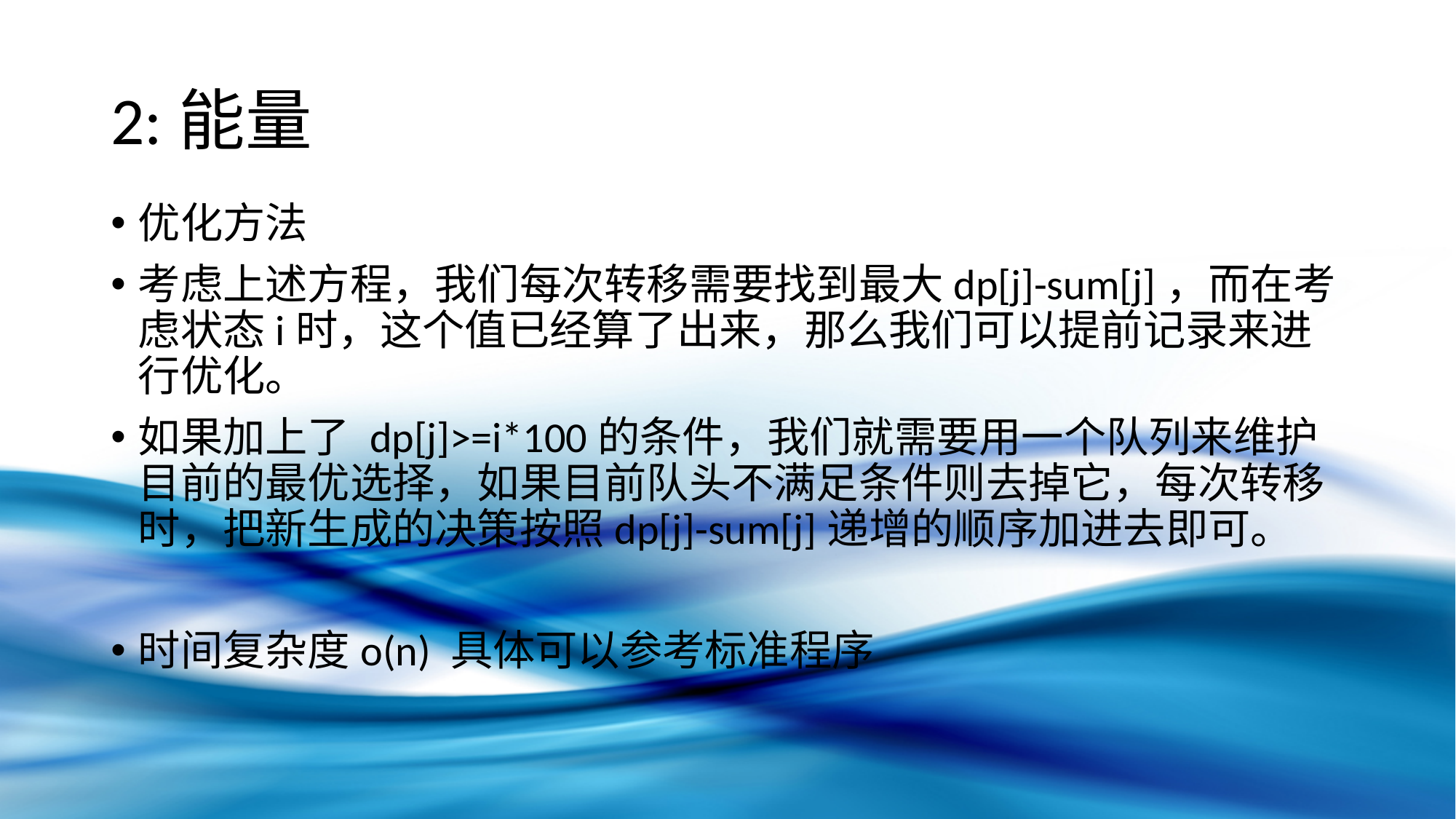

# 2:能量
优化方法
考虑上述方程，我们每次转移需要找到最大dp[j]-sum[j]，而在考虑状态i时，这个值已经算了出来，那么我们可以提前记录来进行优化。
如果加上了 dp[j]>=i*100的条件，我们就需要用一个队列来维护目前的最优选择，如果目前队头不满足条件则去掉它，每次转移时，把新生成的决策按照dp[j]-sum[j]递增的顺序加进去即可。

时间复杂度o(n) 具体可以参考标准程序